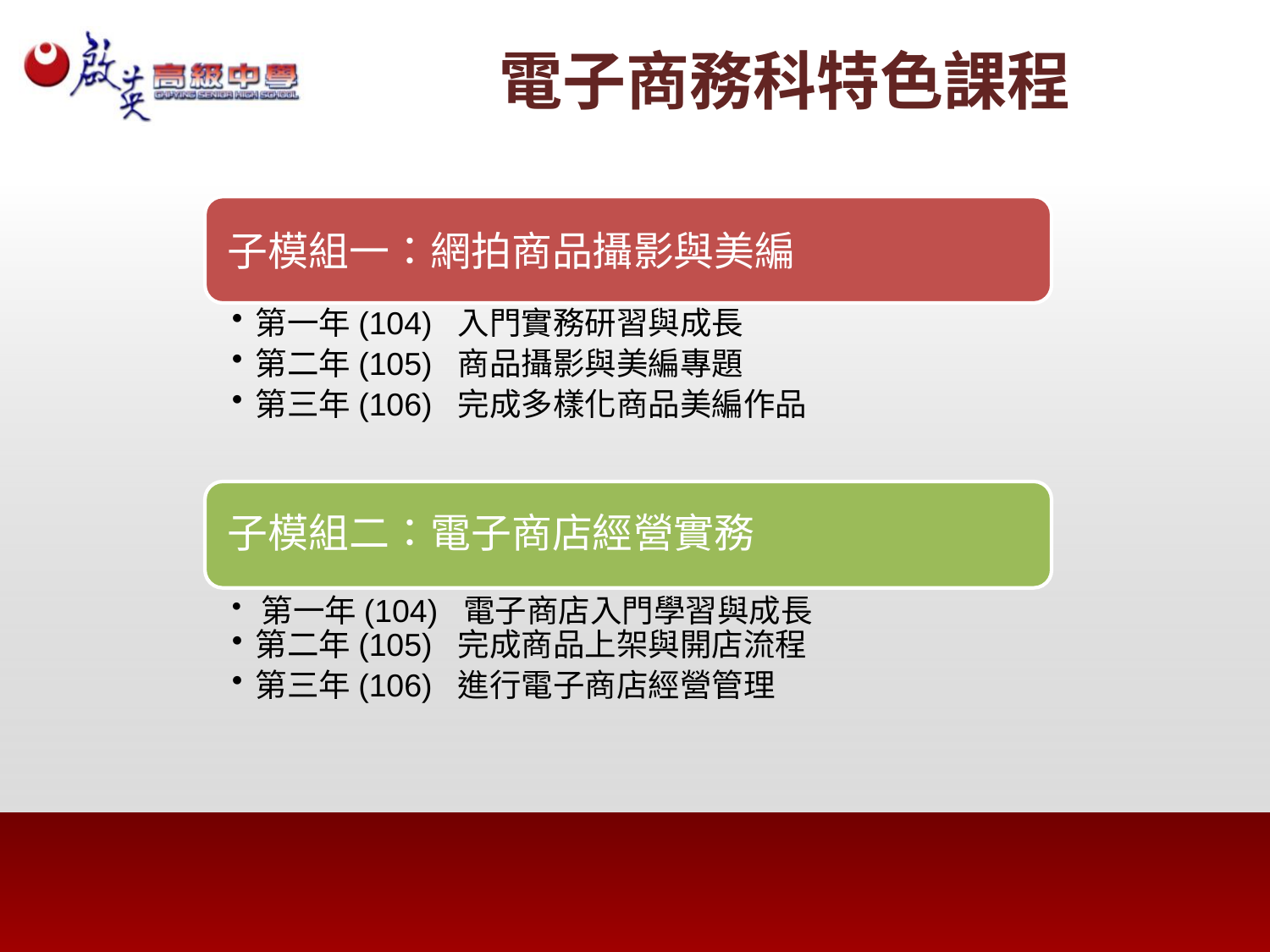

# 電子商務科特色課程
子模組一：網拍商品攝影與美編
第一年(104)  入門實務研習與成長
第二年(105)  商品攝影與美編專題
第三年(106)  完成多樣化商品美編作品
子模組二：電子商店經營實務
  第一年(104)  電子商店入門學習與成長
第二年(105)  完成商品上架與開店流程
第三年(106)  進行電子商店經營管理